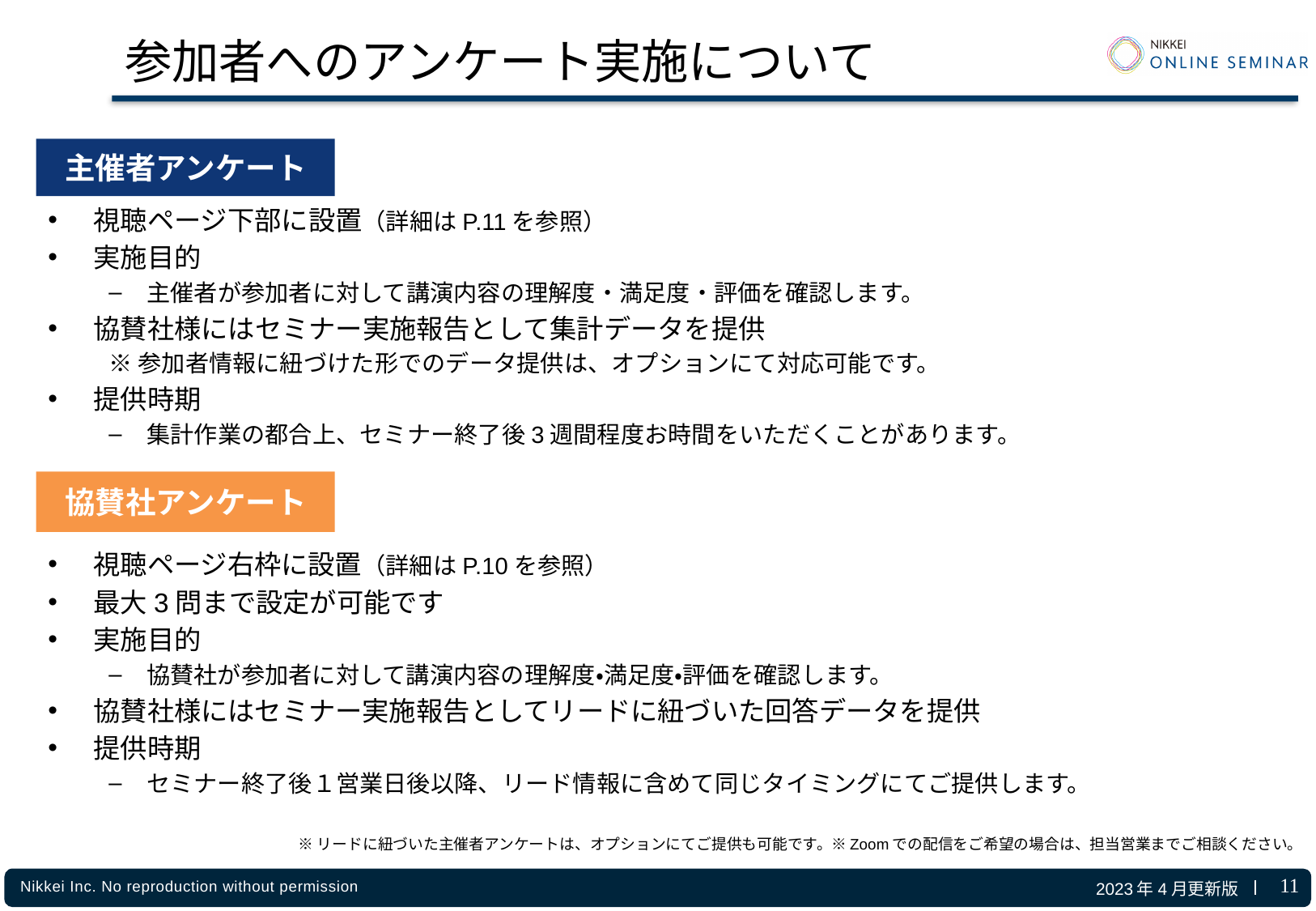

# 参加者へのアンケート実施について
主催者アンケート
視聴ページ下部に設置（詳細はP.11を参照）
実施目的
主催者が参加者に対して講演内容の理解度・満足度・評価を確認します。
協賛社様にはセミナー実施報告として集計データを提供
※参加者情報に紐づけた形でのデータ提供は、オプションにて対応可能です。
提供時期
集計作業の都合上、セミナー終了後3週間程度お時間をいただくことがあります。

協賛社アンケート
視聴ページ右枠に設置（詳細はP.10を参照）
最大3問まで設定が可能です
実施目的
協賛社が参加者に対して講演内容の理解度・満足度・評価を確認します。
協賛社様にはセミナー実施報告としてリードに紐づいた回答データを提供
提供時期
セミナー終了後１営業日後以降、リード情報に含めて同じタイミングにてご提供します。

※リードに紐づいた主催者アンケートは、オプションにてご提供も可能です。※Zoomでの配信をご希望の場合は、担当営業までご相談ください。
11